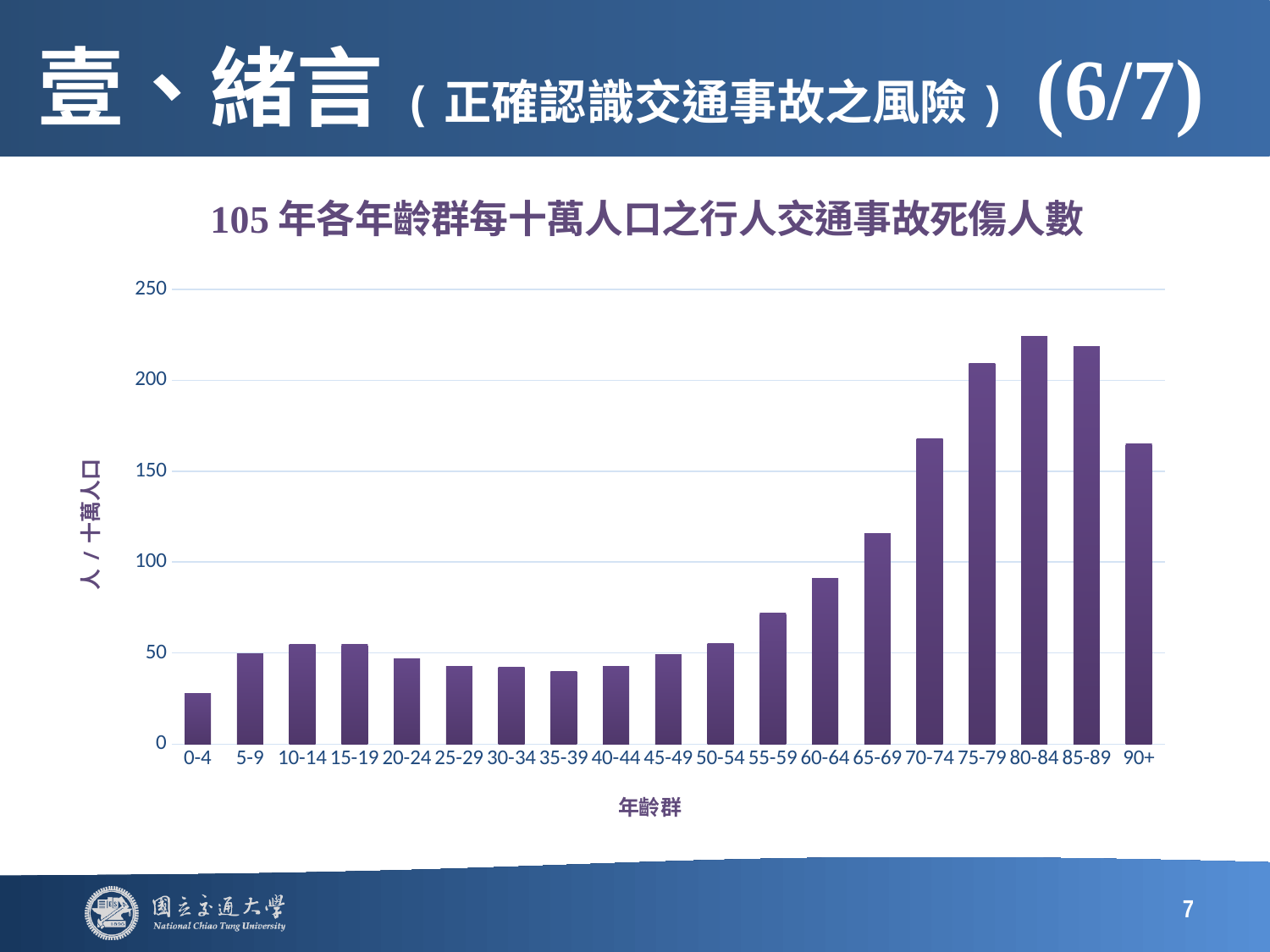

# 壹、緒言(正確認識交通事故之風險) (6/7)

### Chart: 105年各年齡群每十萬人口之行人交通事故死傷人數

| Category | 年齡群 |
|---|---|
| 0-4 | 27.8 |
| 5-9 | 49.7 |
| 10-14 | 54.9 |
| 15-19 | 54.7 |
| 20-24 | 46.9 |
| 25-29 | 42.9 |
| 30-34 | 42.3 |
| 35-39 | 40.0 |
| 40-44 | 42.5 |
| 45-49 | 49.0 |
| 50-54 | 55.0 |
| 55-59 | 71.8 |
| 60-64 | 91.1 |
| 65-69 | 115.9 |
| 70-74 | 167.6 |
| 75-79 | 209.4 |
| 80-84 | 223.9 |
| 85-89 | 218.4 |
| 90+ | 164.9 |
7